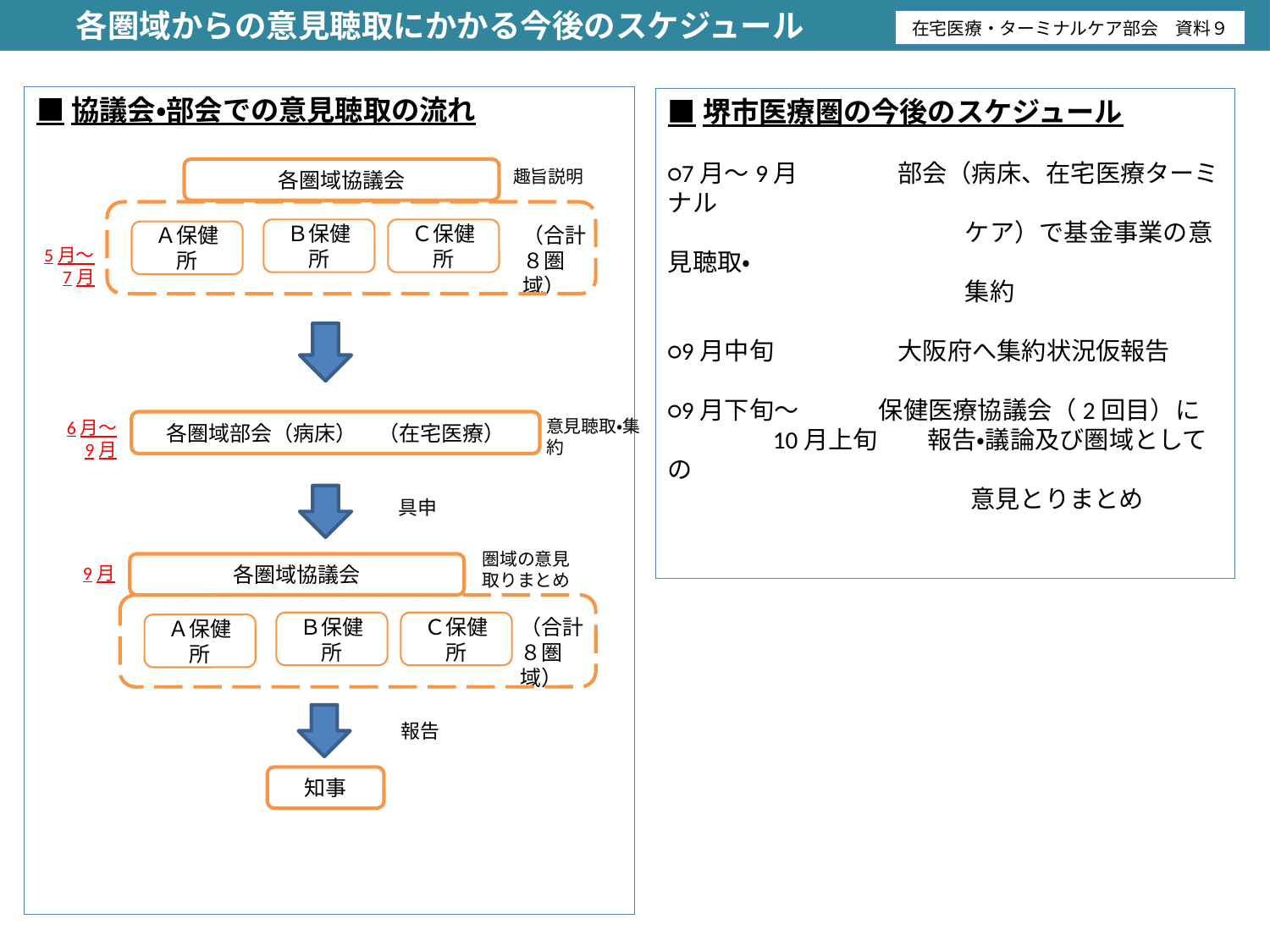

各圏域からの意見聴取にかかる今後のスケジュール
在宅医療・ターミナルケア部会　資料９
■協議会・部会での意見聴取の流れ

■堺市医療圏の今後のスケジュール

○7月～9月　　　　部会（病床、在宅医療ターミナル
　　　　　　　　　　　　ケア）で基金事業の意見聴取・
　　　　　　　　　　　　集約

○9月中旬　　　　　大阪府へ集約状況仮報告

○9月下旬～　　　 保健医療協議会（2回目）に
　　　　10月上旬　　報告・議論及び圏域としての
　　　　　　　　　　　　 意見とりまとめ

各圏域協議会
趣旨説明

（合計
８圏域）
Ｃ保健所
Ｂ保健所
Ａ保健所
5月～
7月

意見聴取・集約
6月～
9月
各圏域部会（病床）　（在宅医療）

具申
圏域の意見
取りまとめ
各圏域協議会
9月

（合計
８圏域）
Ｃ保健所
Ｂ保健所
Ａ保健所

報告
知事